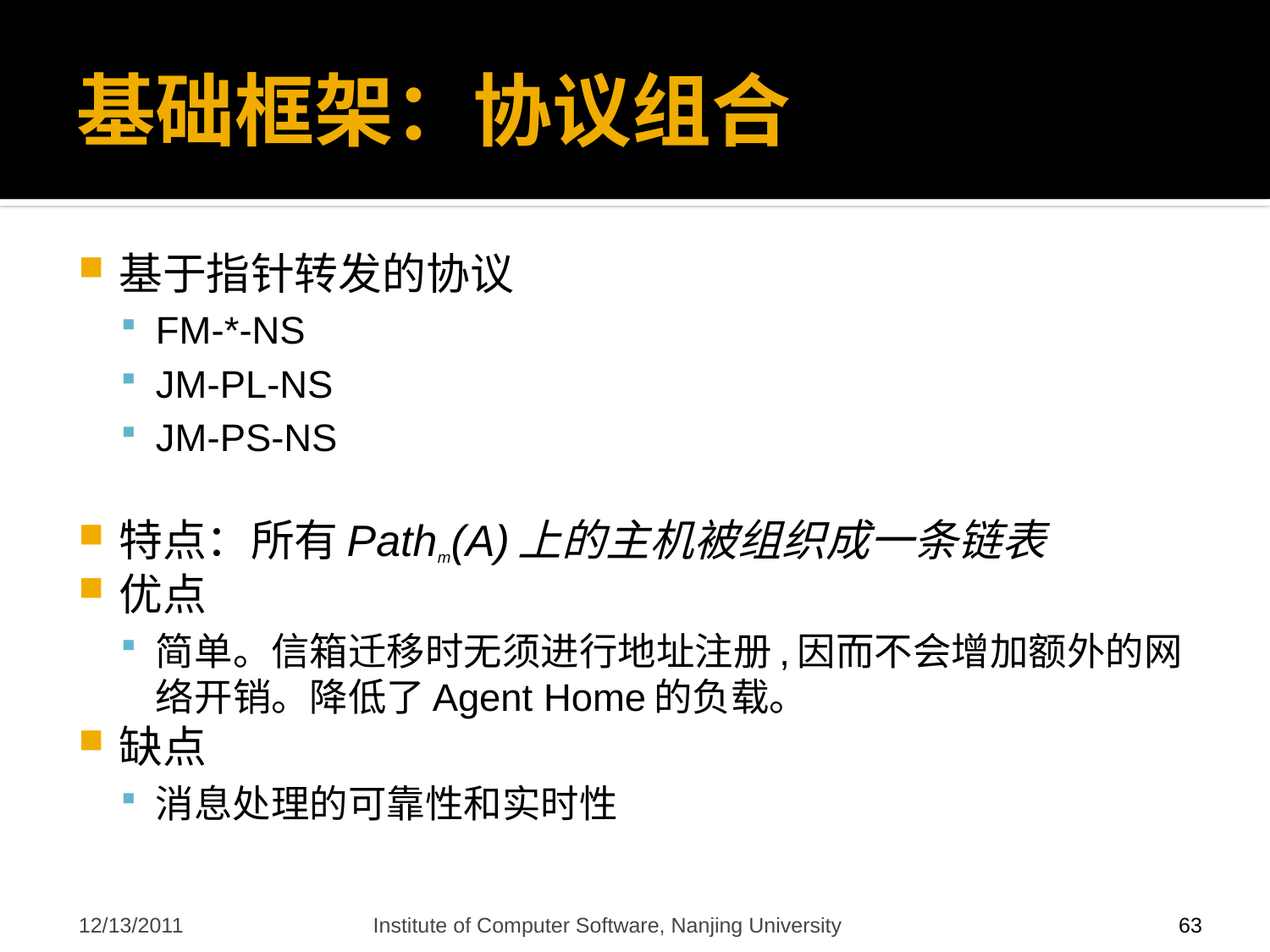

# 基础框架：协议组合
基于指针转发的协议
FM-*-NS
JM-PL-NS
JM-PS-NS

特点：所有Pathm(A)上的主机被组织成一条链表
优点
简单。信箱迁移时无须进行地址注册,因而不会增加额外的网络开销。降低了Agent Home的负载。
缺点
消息处理的可靠性和实时性
63
12/13/2011
Institute of Computer Software, Nanjing University
63